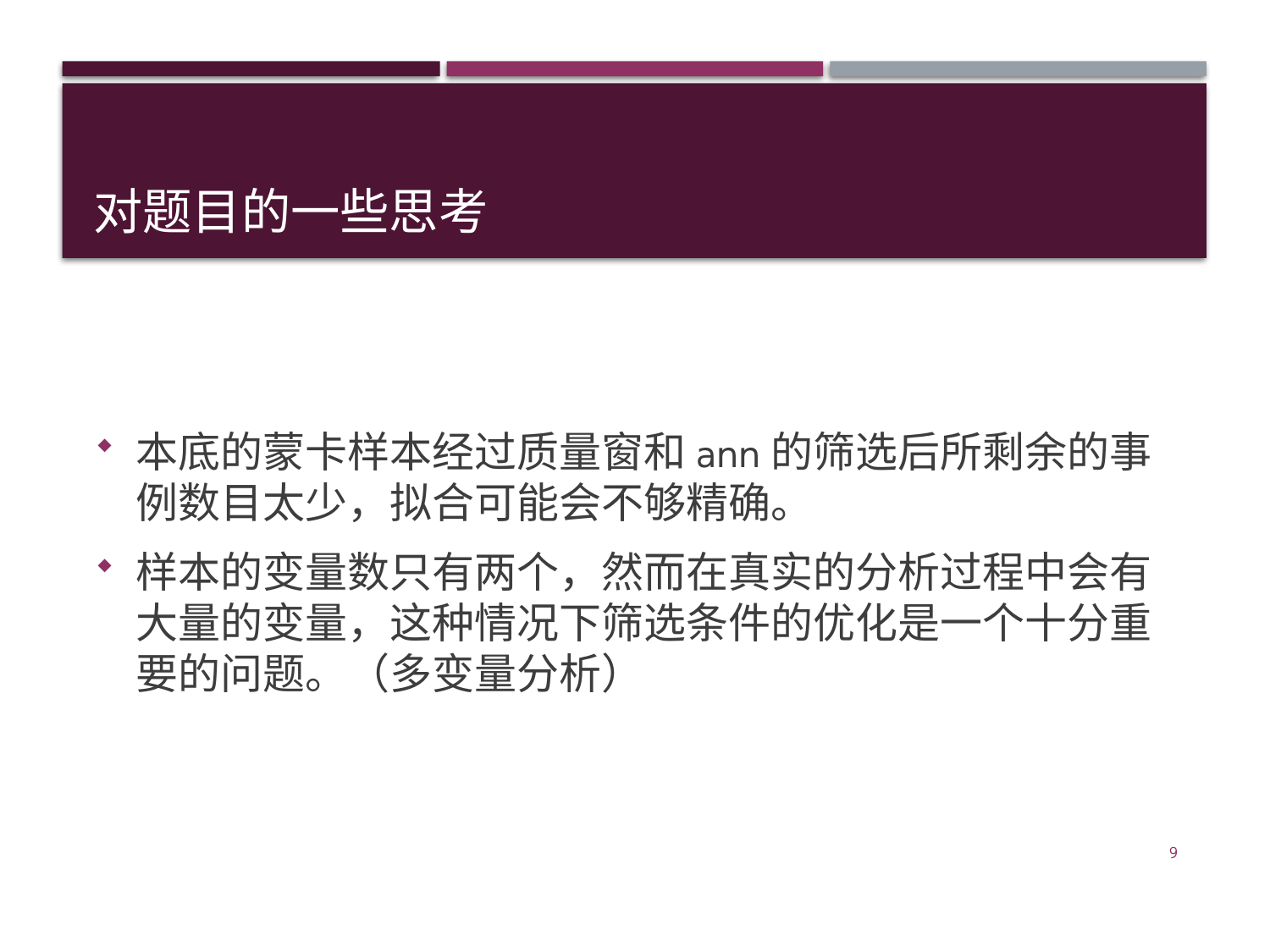

# 对题目的一些思考
本底的蒙卡样本经过质量窗和ann的筛选后所剩余的事例数目太少，拟合可能会不够精确。
样本的变量数只有两个，然而在真实的分析过程中会有大量的变量，这种情况下筛选条件的优化是一个十分重要的问题。（多变量分析）
9